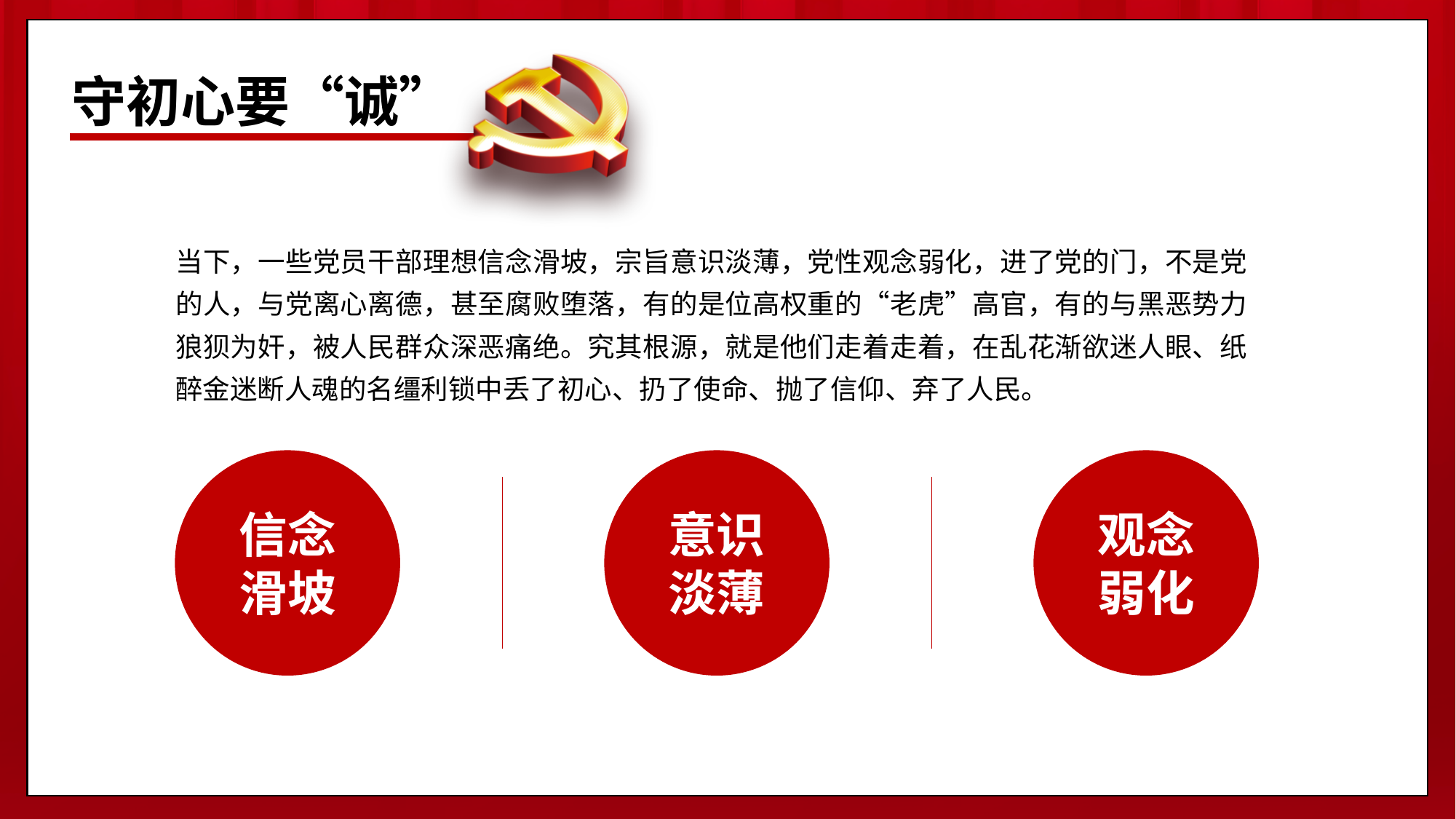

守初心要“诚”
当下，一些党员干部理想信念滑坡，宗旨意识淡薄，党性观念弱化，进了党的门，不是党的人，与党离心离德，甚至腐败堕落，有的是位高权重的“老虎”高官，有的与黑恶势力狼狈为奸，被人民群众深恶痛绝。究其根源，就是他们走着走着，在乱花渐欲迷人眼、纸醉金迷断人魂的名缰利锁中丢了初心、扔了使命、抛了信仰、弃了人民。
信念滑坡
意识
淡薄
观念弱化